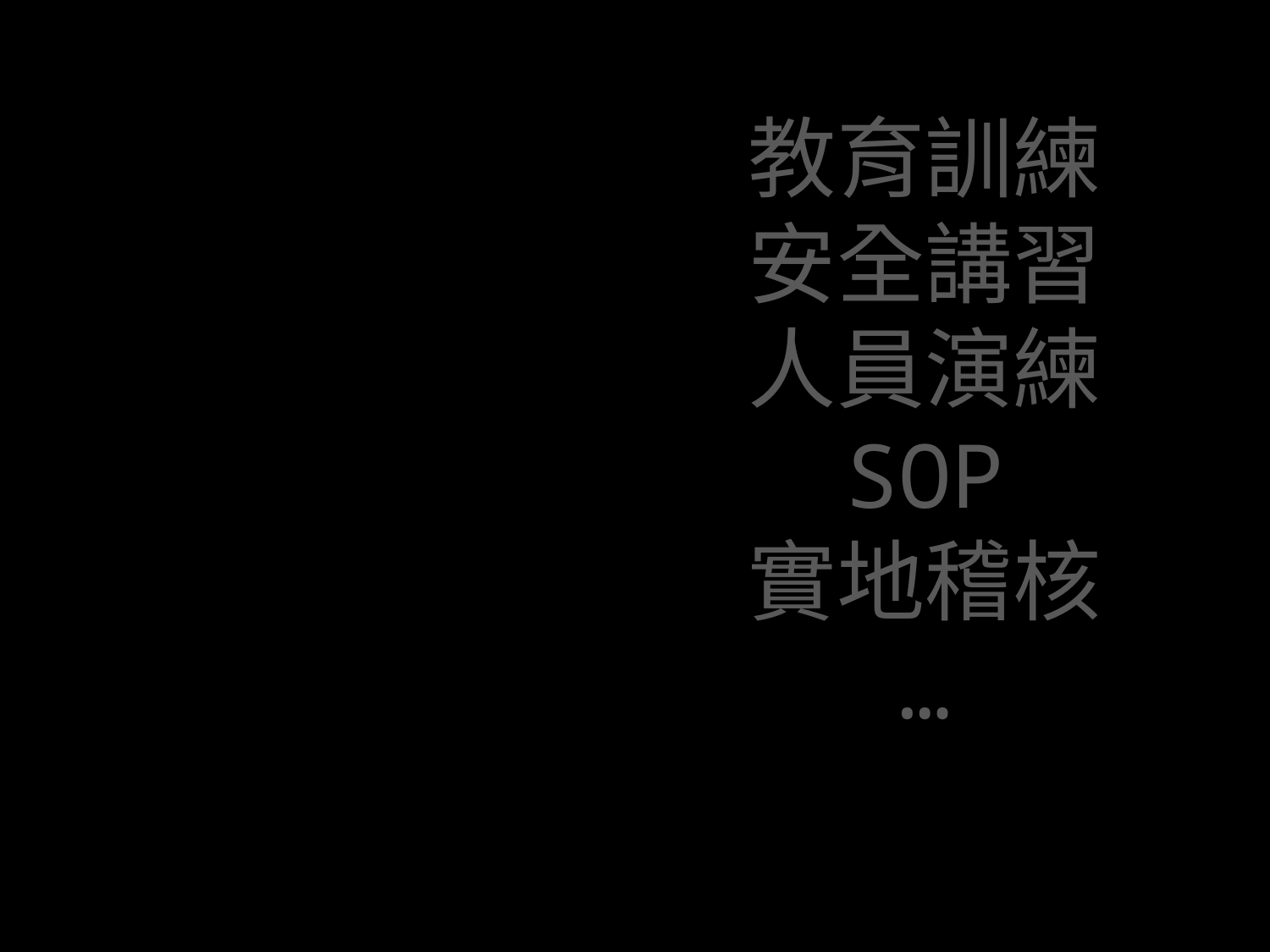

教育訓練
安全講習
人員演練
SOP
實地稽核
…

低發生率 x 高傷害